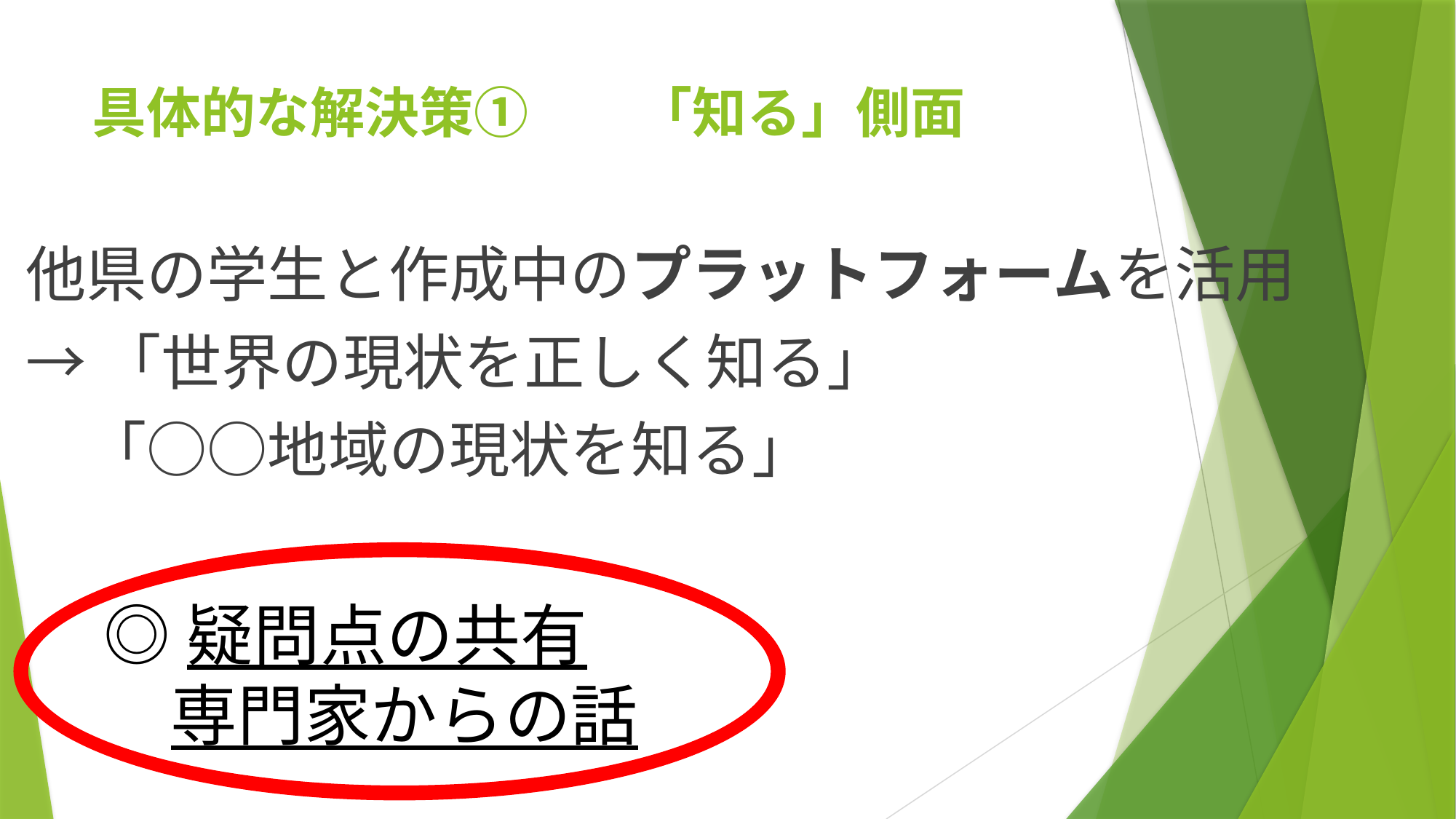

# 具体的な解決策①　　「知る」側面
他県の学生と作成中のプラットフォームを活用
→「世界の現状を正しく知る」
　「○○地域の現状を知る」

◎疑問点の共有
　専門家からの話